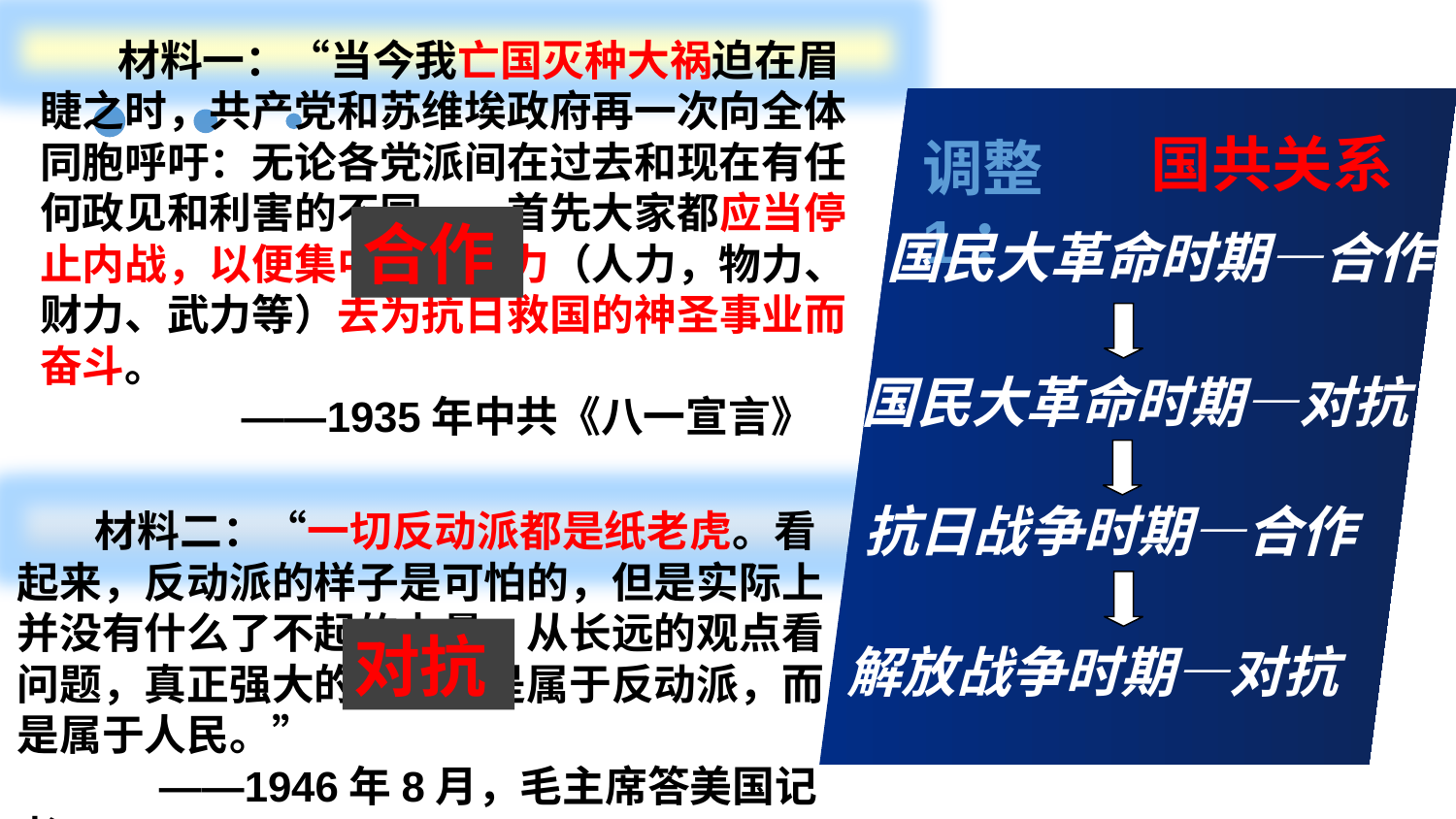

材料一：“当今我亡国灭种大祸迫在眉睫之时，共产党和苏维埃政府再一次向全体同胞呼吁：无论各党派间在过去和现在有任何政见和利害的不同……首先大家都应当停止内战，以便集中一切国力（人力，物力、财力、武力等）去为抗日救国的神圣事业而奋斗。
                 ——1935年中共《八一宣言》

国共关系
调整1：
合作
国民大革命时期—合作

国民大革命时期—对抗

抗日战争时期—合作
       材料二：“一切反动派都是纸老虎。看起来，反动派的样子是可怕的，但是实际上并没有什么了不起的力量。从长远的观点看问题，真正强大的力量不是属于反动派，而是属于人民。”
            ——1946年8月，毛主席答美国记者

对抗
解放战争时期—对抗